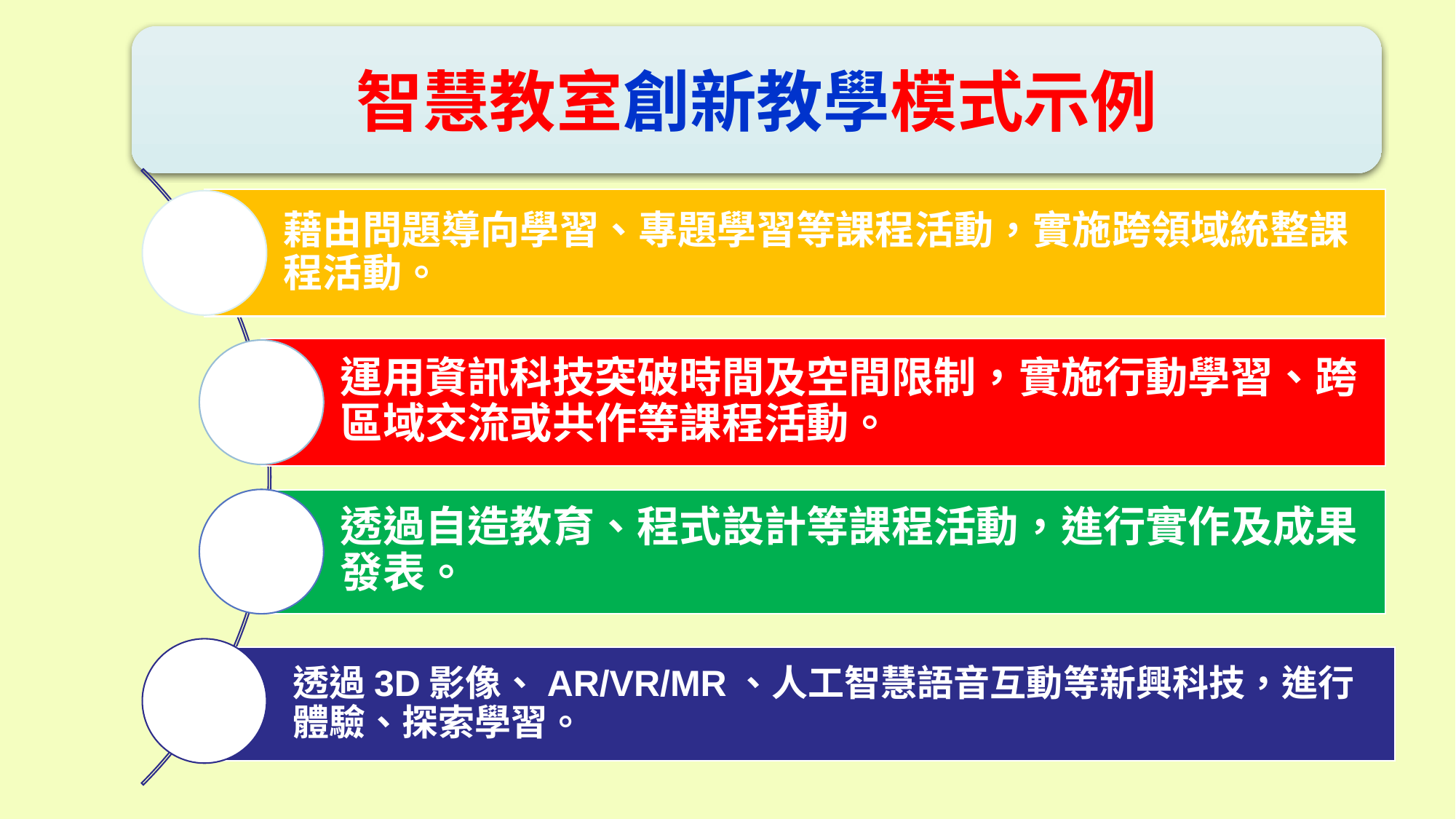

智慧教室創新教學模式示例
藉由問題導向學習、專題學習等課程活動，實施跨領域統整課程活動。
運用資訊科技突破時間及空間限制，實施行動學習、跨區域交流或共作等課程活動。
透過自造教育、程式設計等課程活動，進行實作及成果發表。
透過3D影像、AR/VR/MR、人工智慧語音互動等新興科技，進行體驗、探索學習。